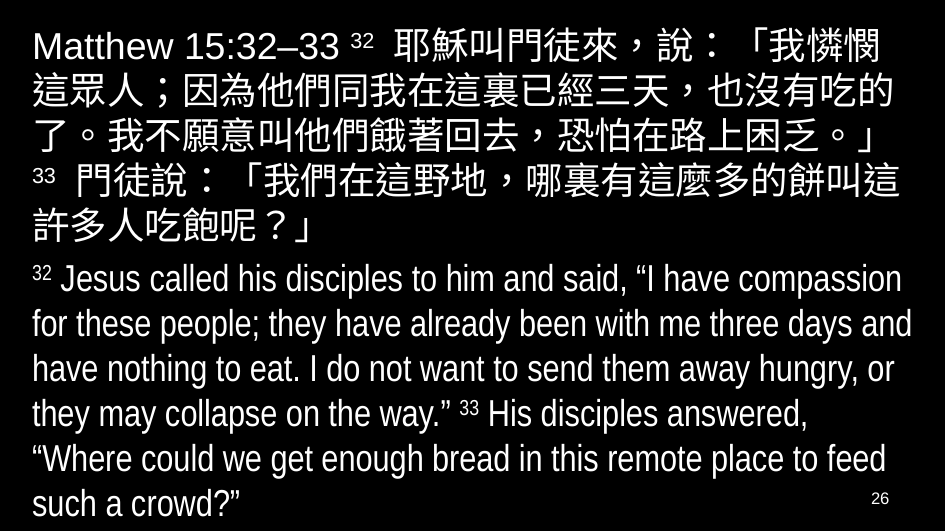

Matthew 15:32–33 32 耶穌叫門徒來，說：「我憐憫這眾人；因為他們同我在這裏已經三天，也沒有吃的了。我不願意叫他們餓著回去，恐怕在路上困乏。」33 門徒說：「我們在這野地，哪裏有這麼多的餅叫這許多人吃飽呢？」
32 Jesus called his disciples to him and said, “I have compassion for these people; they have already been with me three days and have nothing to eat. I do not want to send them away hungry, or they may collapse on the way.” 33 His disciples answered, “Where could we get enough bread in this remote place to feed such a crowd?”

26